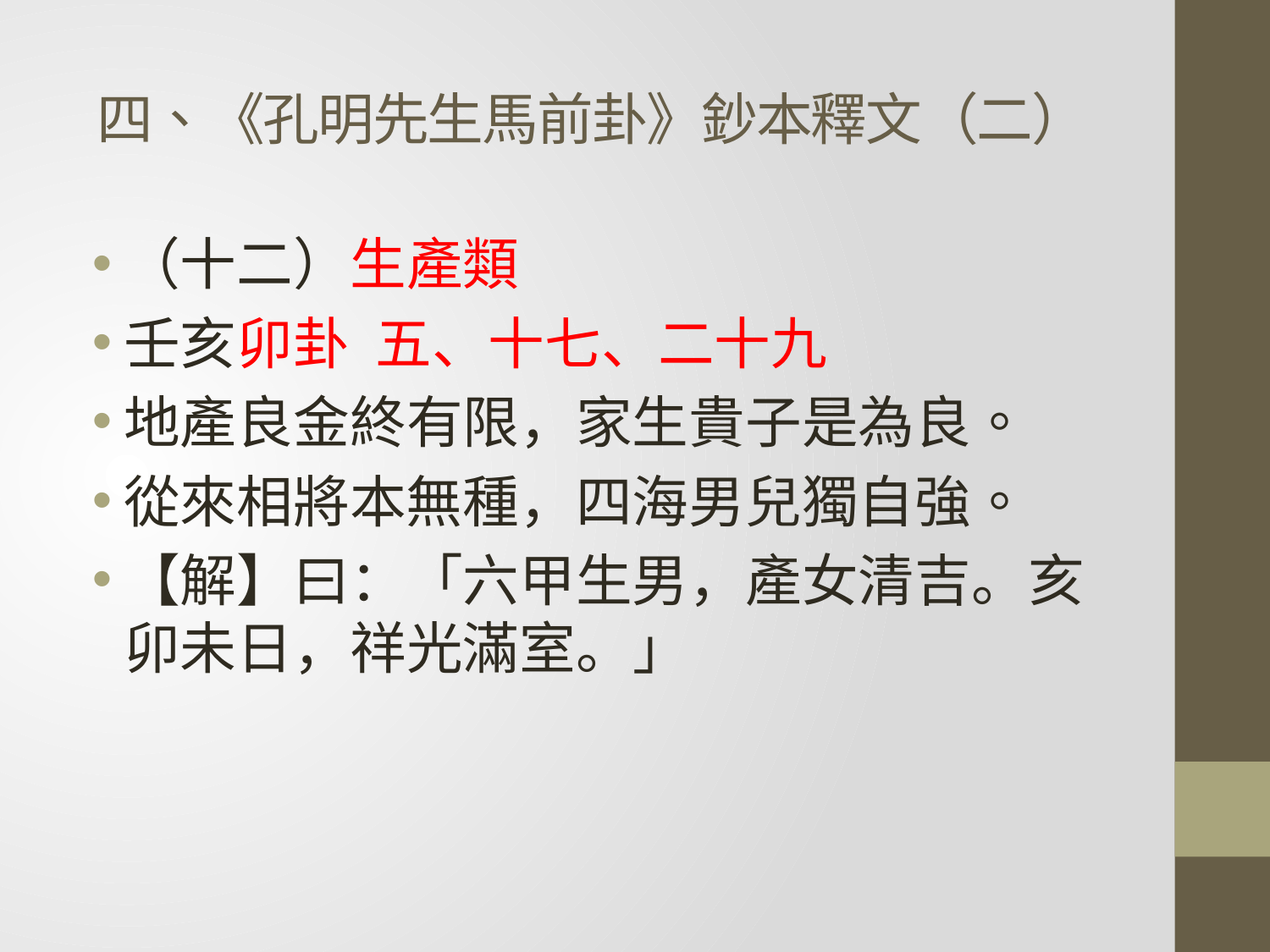

# 四、《孔明先生馬前卦》鈔本釋文（二）
（十二）生產類
壬亥卯卦  五、十七、二十九
地產良金終有限，家生貴子是為良。
從來相將本無種，四海男兒獨自強。
【解】曰：「六甲生男，產女清吉。亥卯未日，祥光滿室。」